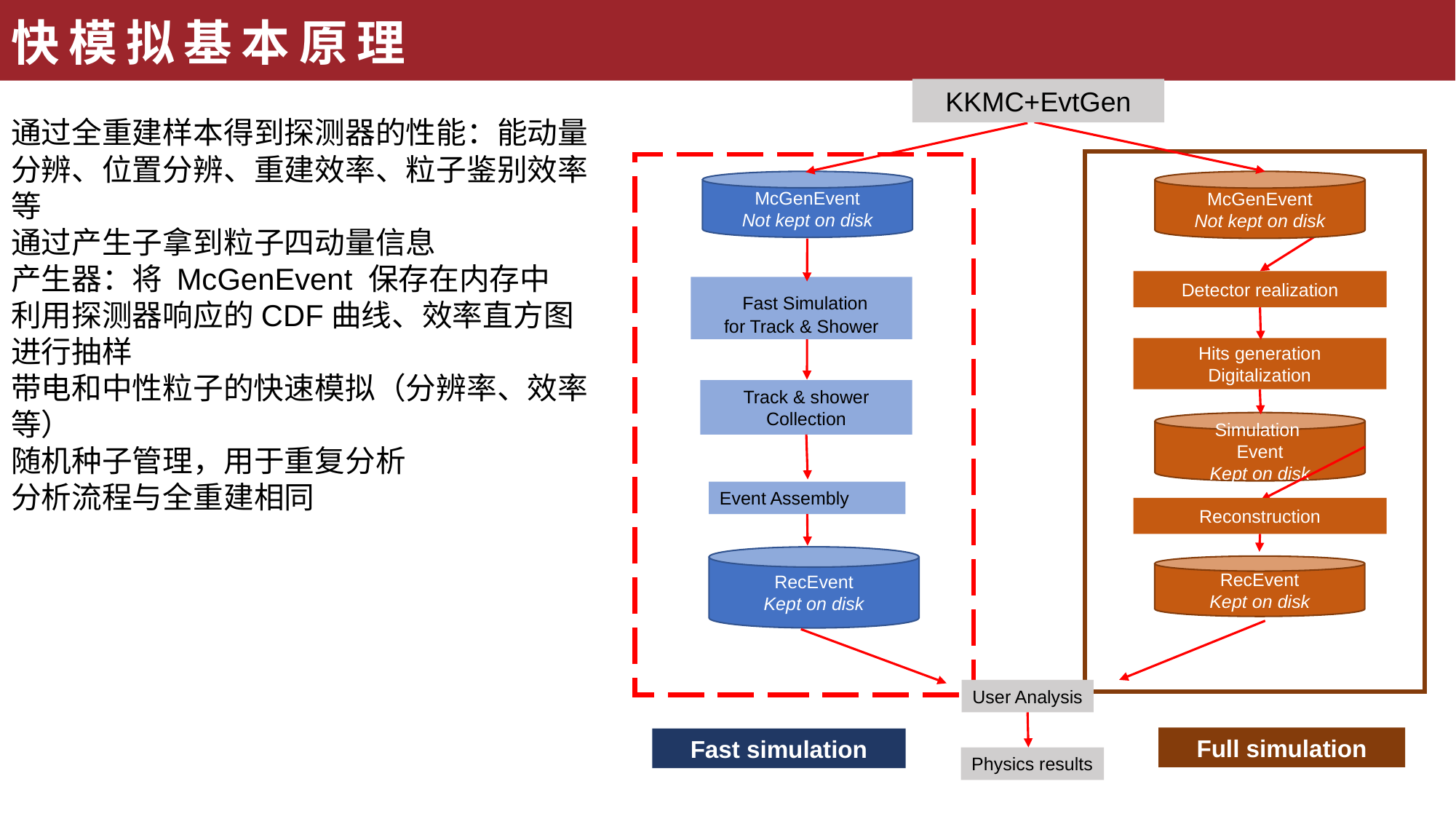

# 快模拟基本原理
KKMC+EvtGen
通过全重建样本得到探测器的性能：能动量分辨、位置分辨、重建效率、粒子鉴别效率等
通过产生子拿到粒子四动量信息
产生器：将 McGenEvent 保存在内存中
利用探测器响应的CDF曲线、效率直方图进行抽样
带电和中性粒子的快速模拟（分辨率、效率等）
随机种子管理，用于重复分析
分析流程与全重建相同

McGenEvent
Not kept on disk
McGenEvent
Not kept on disk
Detector realization
 Fast Simulation
for Track & Shower
Hits generation
Digitalization
Track & shower
Collection
Simulation
Event
Kept on disk
Event Assembly
Reconstruction
RecEvent
Kept on disk
RecEvent
Kept on disk
User Analysis
Full simulation
Fast simulation
Physics results
3